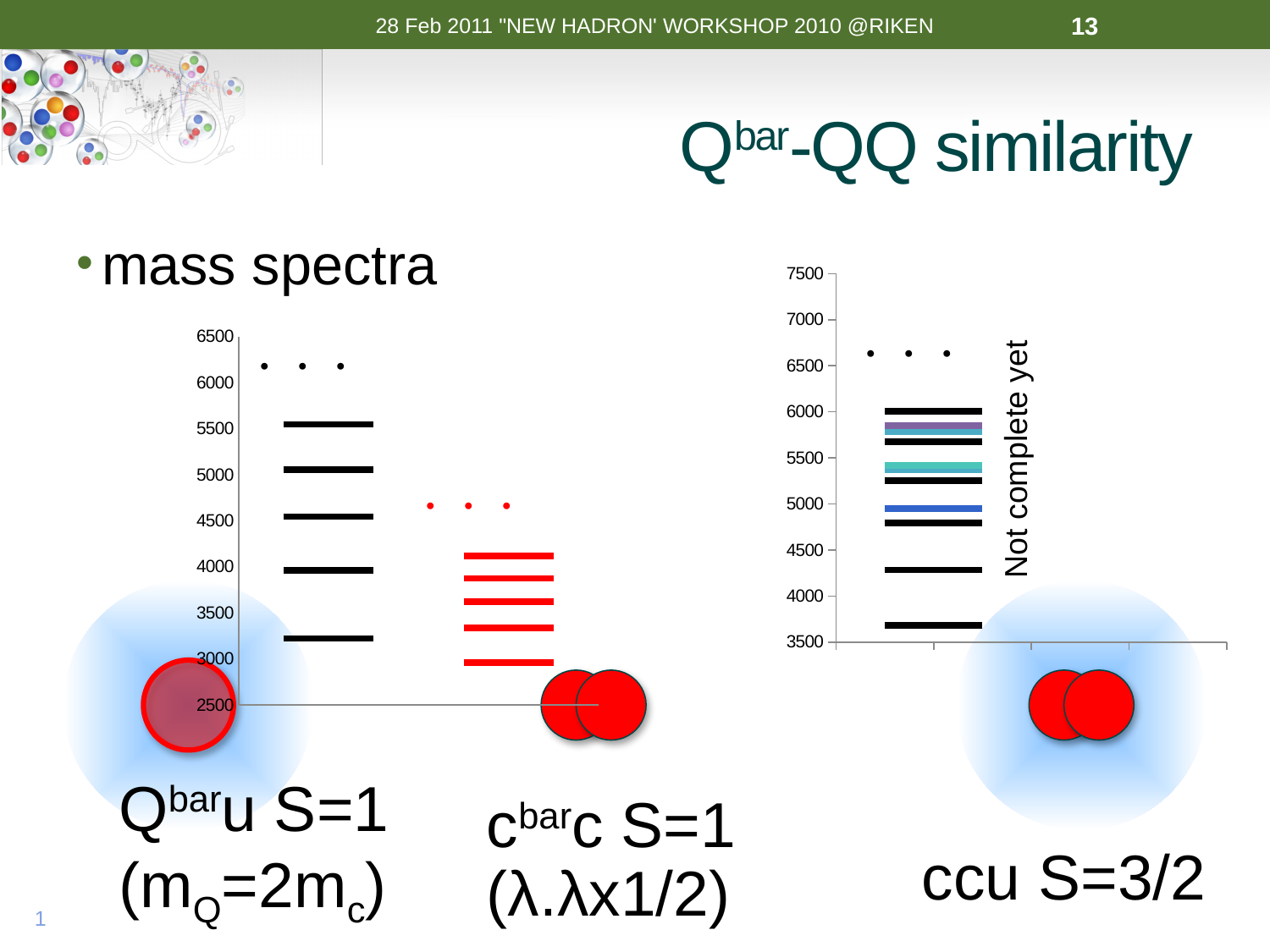

28 Feb 2011 "NEW HADRON' WORKSHOP 2010 @RIKEN
13
# Qbar-QQ similarity
mass spectra

### Chart

| Category |  |  |  |  |  |  |  |  |  |  |  |
|---|---|---|---|---|---|---|---|---|---|---|---|

### Chart

| Category |  |  |  |  |  |  |  |  |  |  |  |  |  |  |  |  |  |  |  |  |
|---|---|---|---|---|---|---|---|---|---|---|---|---|---|---|---|---|---|---|---|---|
・・・
・・・
Not complete yet
・・・

Qbaru S=1
(mQ=2mc)
cbarc S=1
(λ.λx1/2)
ccu S=3/2
1